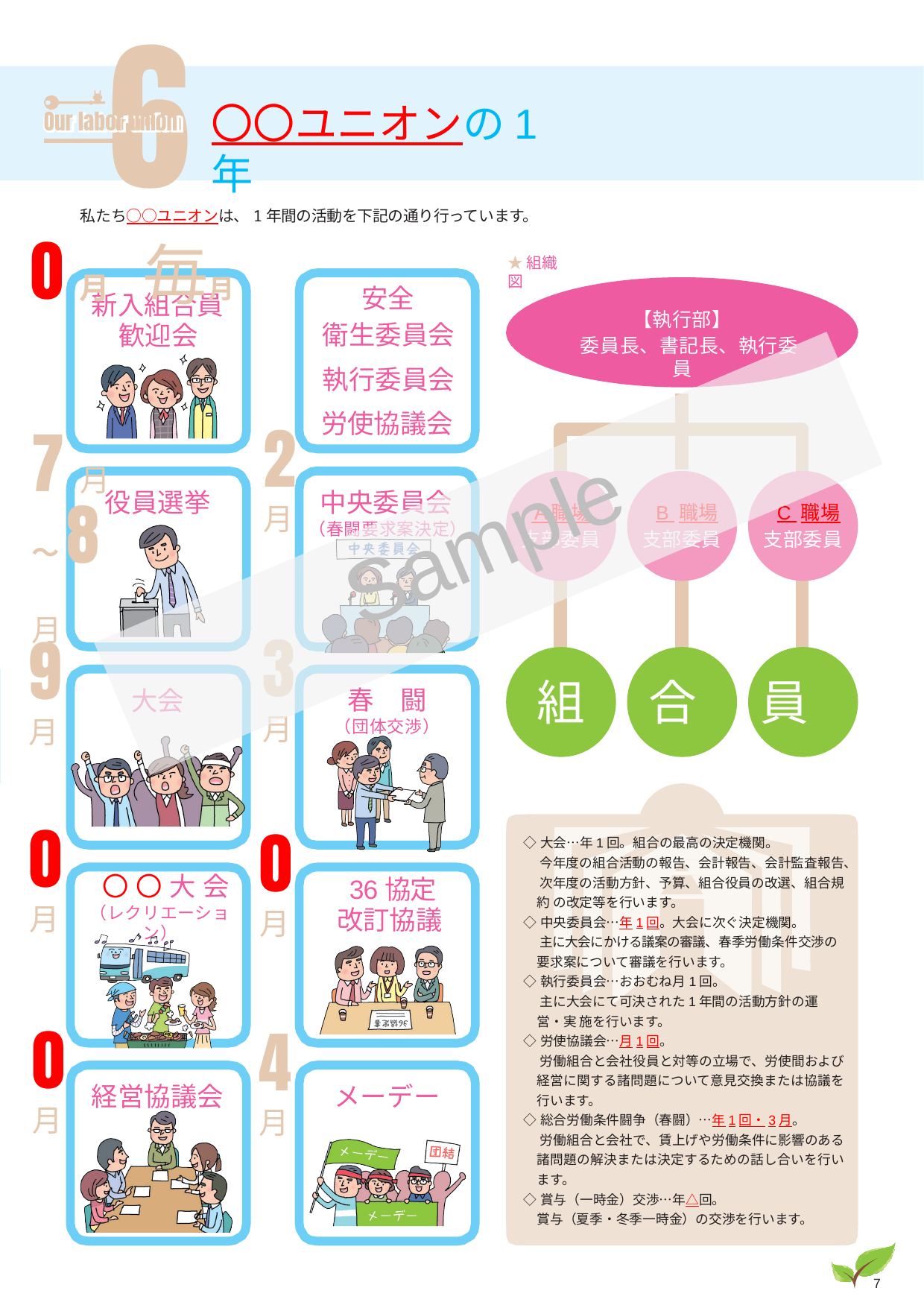

6

〇〇ユニオンの1年
Our labor union

　私たち○○ユニオンは、1年間の活動を下記の通り行っています。

0月	毎月
★組織図

安全
新入組合員 歓迎会
【執行部】
 委員長、書記長、執行委員
衛生委員会 執行委員会

労使協議会
2月

7月～8月

Sample
役員選挙
中央委員会
Ａ職場 支部委員
B 職場 支部委員
C 職場 支部委員

（春闘要求案決定）

3月
9月

組	合	員
大会
春　闘
（団体交渉）

0月
0月

◇大会…年1回。組合の最高の決定機関。
　 今年度の組合活動の報告、会計報告、会計監査報告、 次年度の活動方針、予算、組合役員の改選、組合規約 の改定等を行います。
◇中央委員会…年1回。大会に次ぐ決定機関。
　 主に大会にかける議案の審議、春季労働条件交渉の要求案について審議を行います。
◇執行委員会…おおむね月1回。
　 主に大会にて可決された1年間の活動方針の運営・実 施を行います。
◇労使協議会…月1回。
　 労働組合と会社役員と対等の立場で、労使間および 経営に関する諸問題について意見交換または協議を 行います。
◇総合労働条件闘争（春闘）…年1回・3月。
　 労働組合と会社で、賃上げや労働条件に影響のある 諸問題の解決または決定するための話し合いを行い ます。
◇賞与（一時金）交渉…年△回。
　賞与（夏季・冬季一時金）の交渉を行います。

 〇〇大会
36協定 改訂協議
（レクリエーション）
ン）

0月
4月

経営協議会
メーデー

7